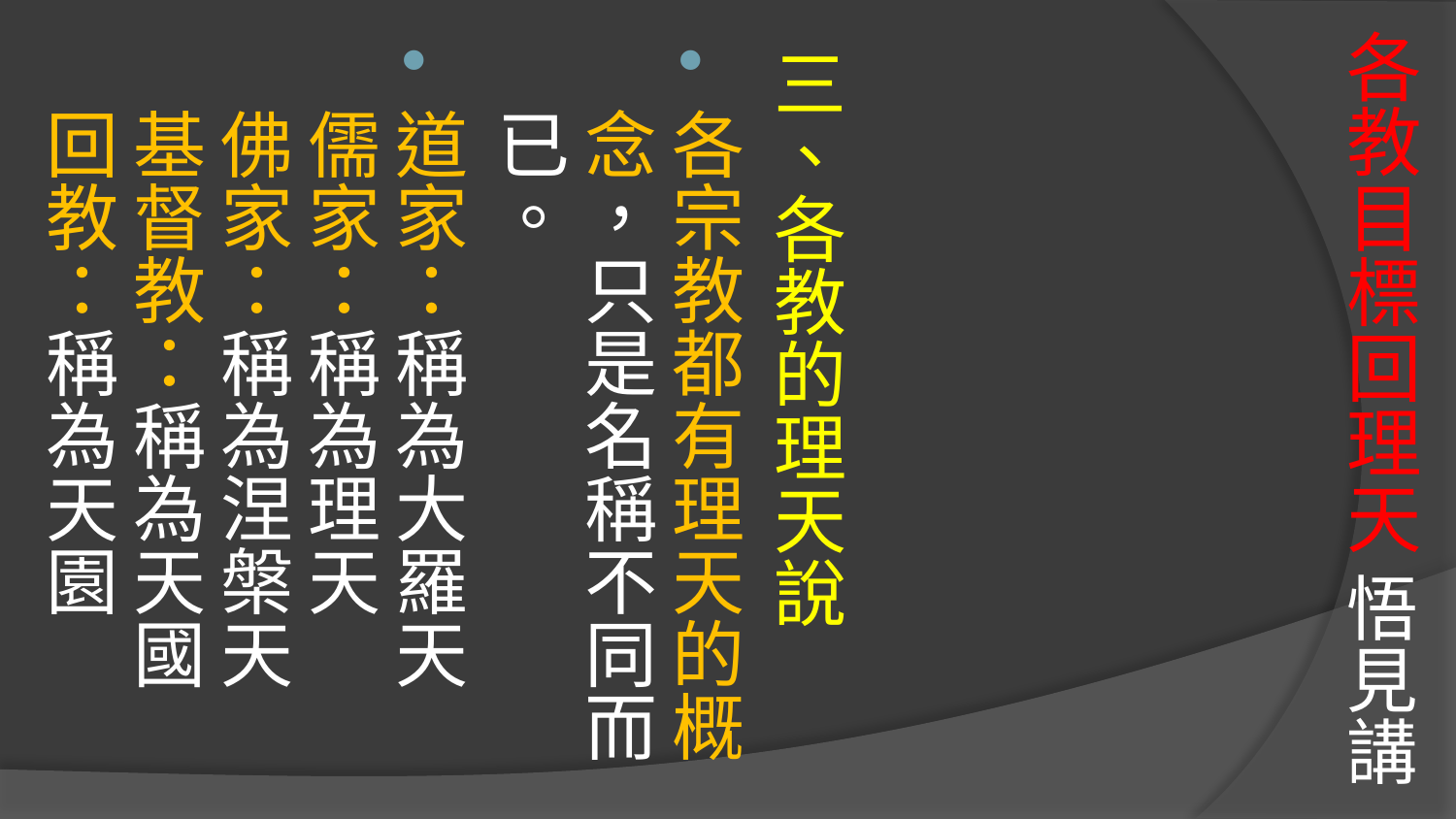

# 各教目標回理天 悟見講
三、各教的理天說
各宗教都有理天的概念，只是名稱不同而已。
道家：稱為大羅天
儒家：稱為理天
佛家：稱為涅槃天
基督教：稱為天國
回教：稱為天園